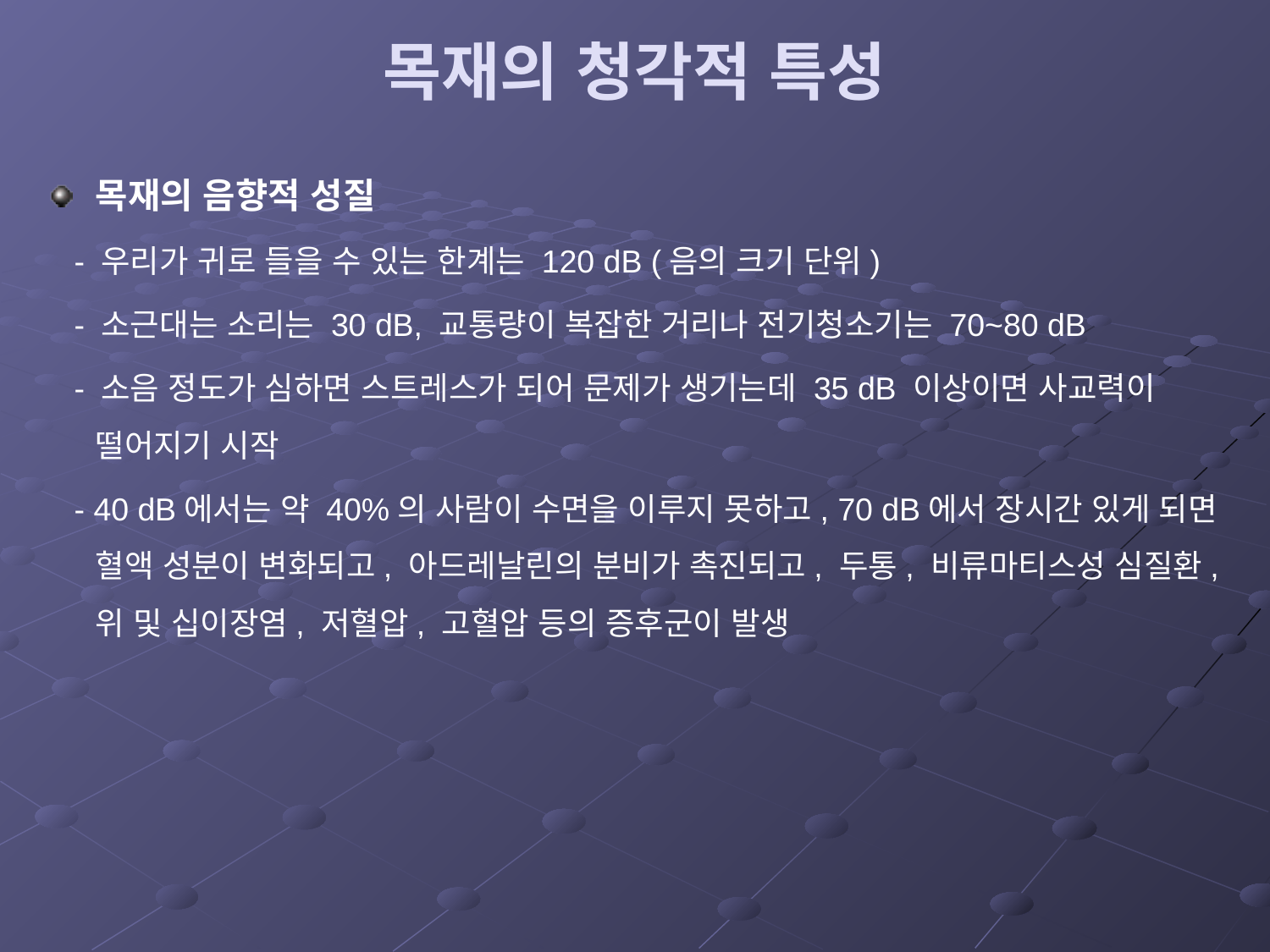

# 목재의 청각적 특성
목재의 음향적 성질
   - 우리가 귀로 들을 수 있는 한계는 120 dB (음의 크기 단위)
   - 소근대는 소리는 30 dB, 교통량이 복잡한 거리나 전기청소기는 70~80 dB
   - 소음 정도가 심하면 스트레스가 되어 문제가 생기는데 35 dB 이상이면 사교력이 떨어지기 시작
   - 40 dB에서는 약 40%의 사람이 수면을 이루지 못하고, 70 dB에서 장시간 있게 되면 혈액 성분이 변화되고, 아드레날린의 분비가 촉진되고, 두통, 비류마티스성 심질환, 위 및 십이장염, 저혈압, 고혈압 등의 증후군이 발생